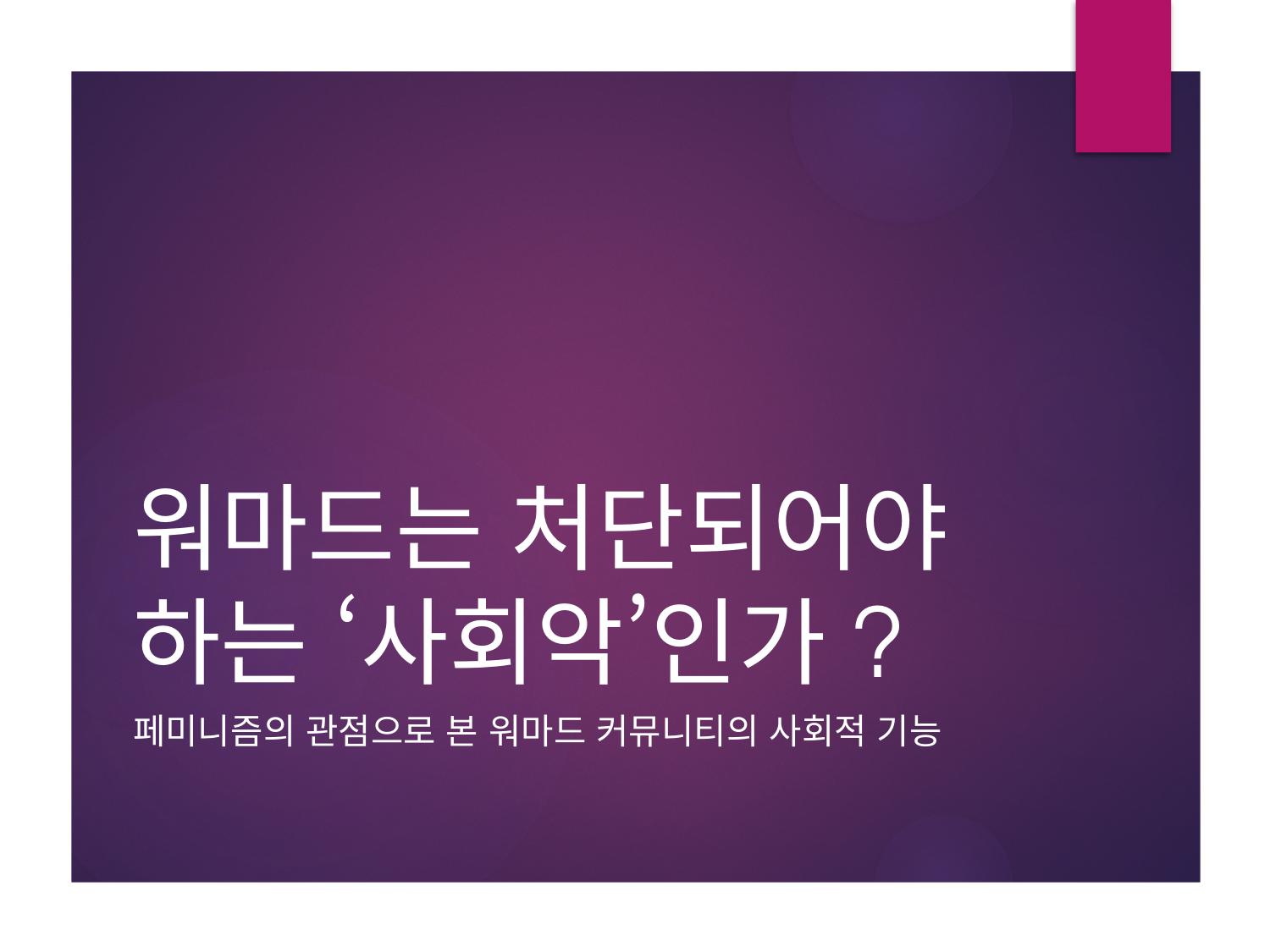

# 워마드는 처단되어야 하는 ‘사회악’인가?
페미니즘의 관점으로 본 워마드 커뮤니티의 사회적 기능